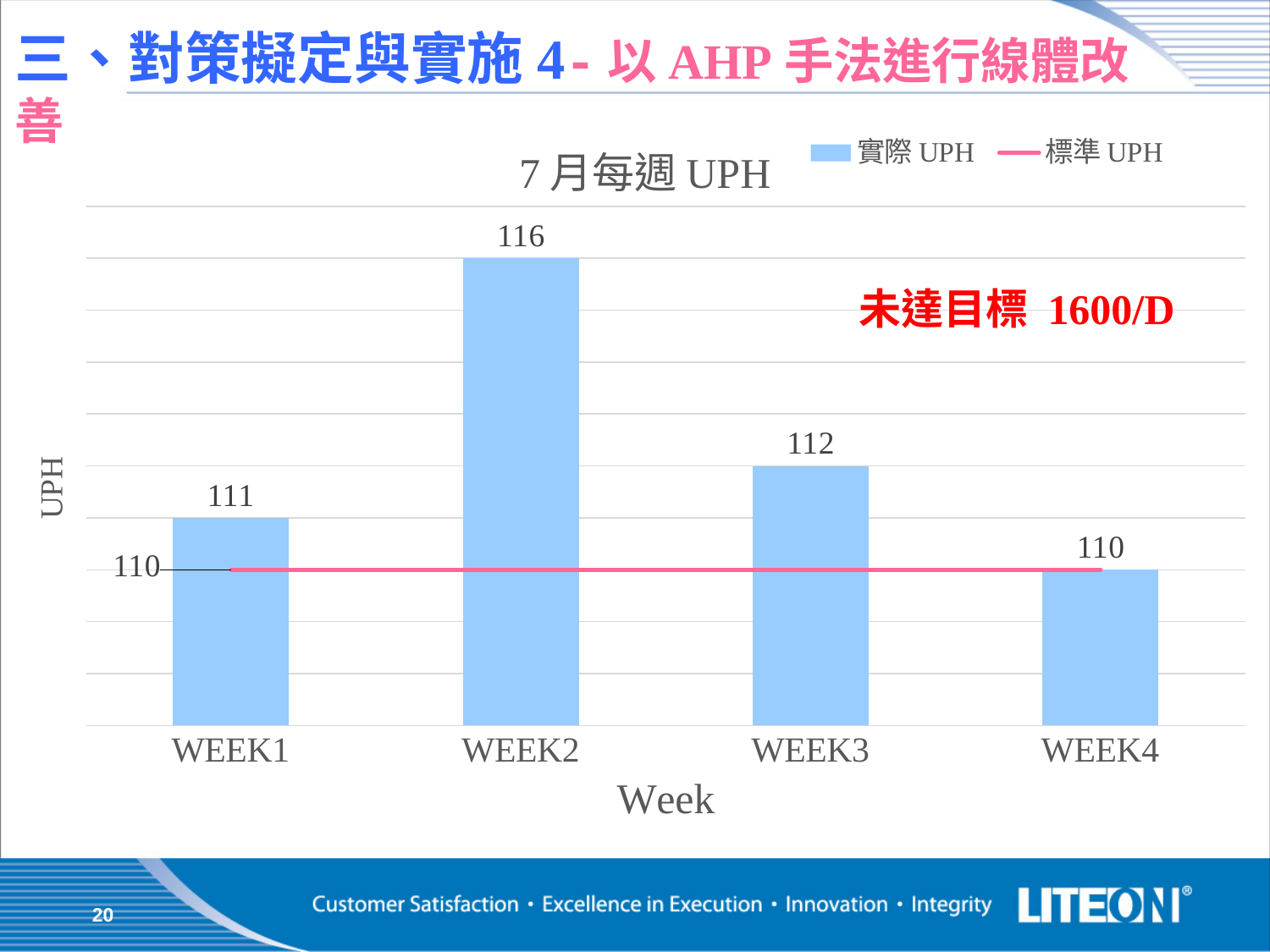

三、對策擬定與實施4-以AHP手法進行線體改善

### Chart: 7月每週UPH

| Category | 實際UPH | 標準UPH |
|---|---|---|
| WEEK1 | 111.0 | 110.0 |
| WEEK2 | 116.0 | 110.0 |
| WEEK3 | 112.0 | 110.0 |
| WEEK4 | 110.0 | 110.0 |
未達目標 1600/D
20